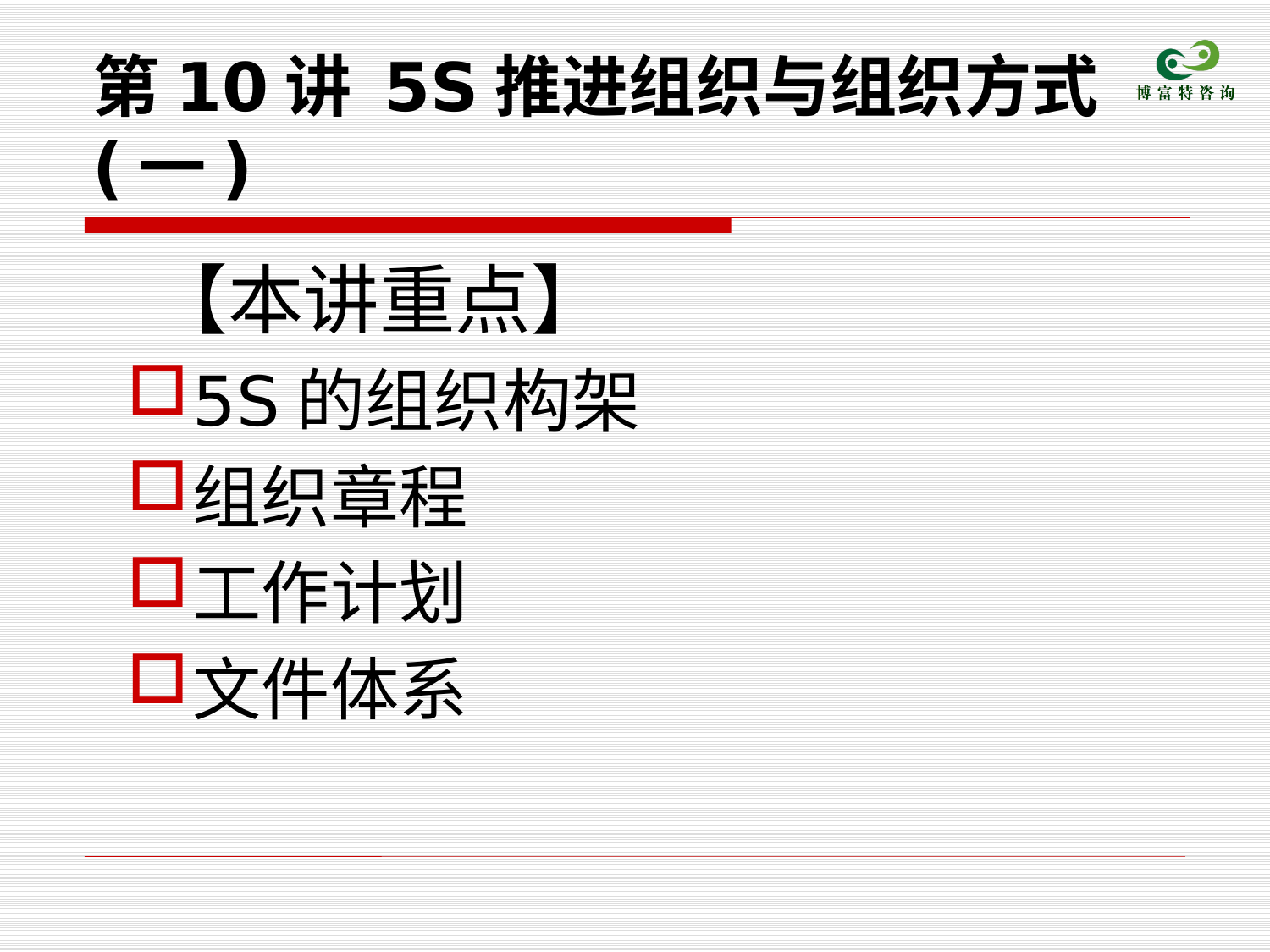

# 第10讲 5S推进组织与组织方式(一)
 【本讲重点】
5S的组织构架
组织章程
工作计划
文件体系
323